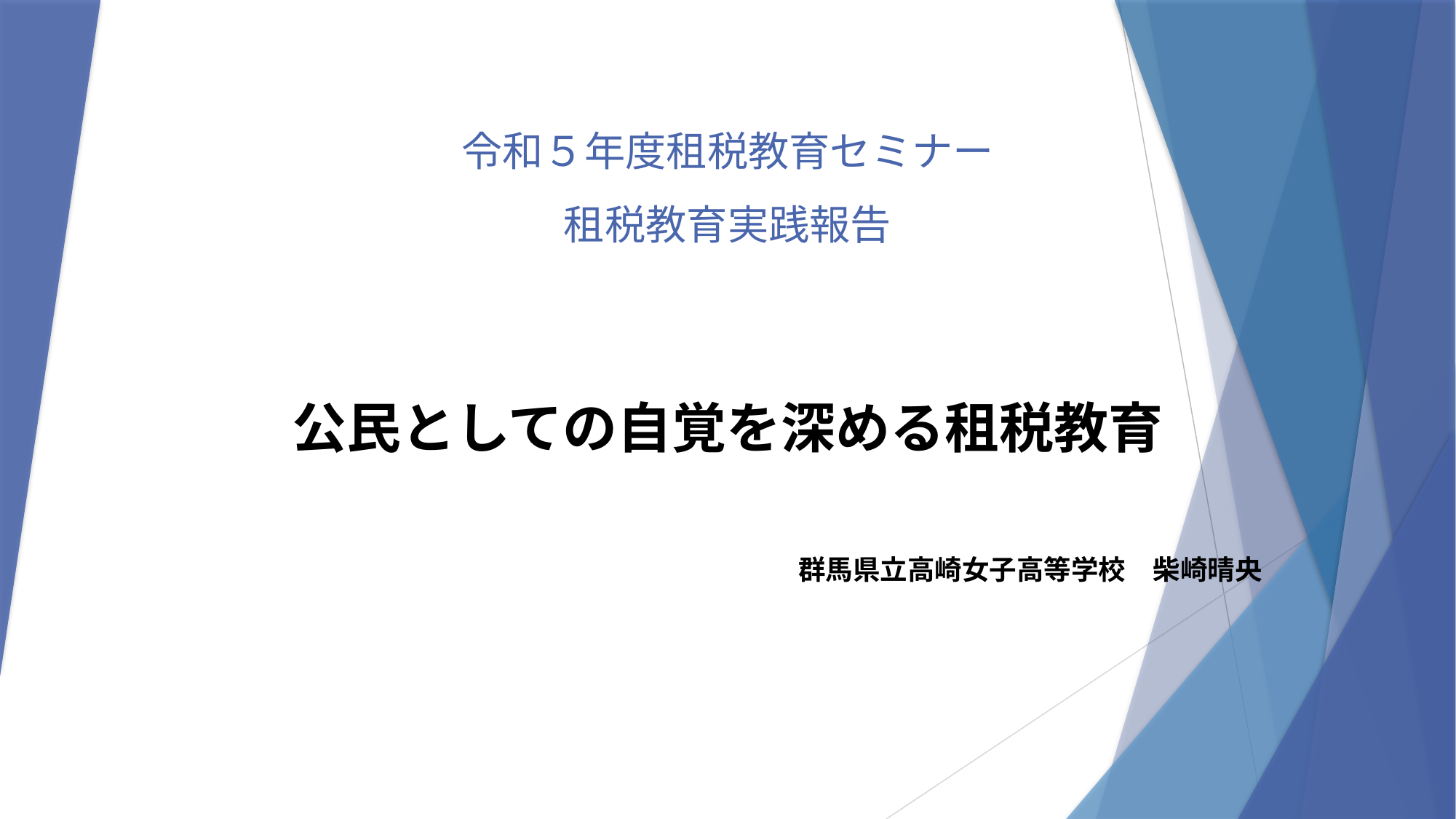

# 令和５年度租税教育セミナー 租税教育実践報告
公民としての自覚を深める租税教育
群馬県立高崎女子高等学校　柴崎晴央